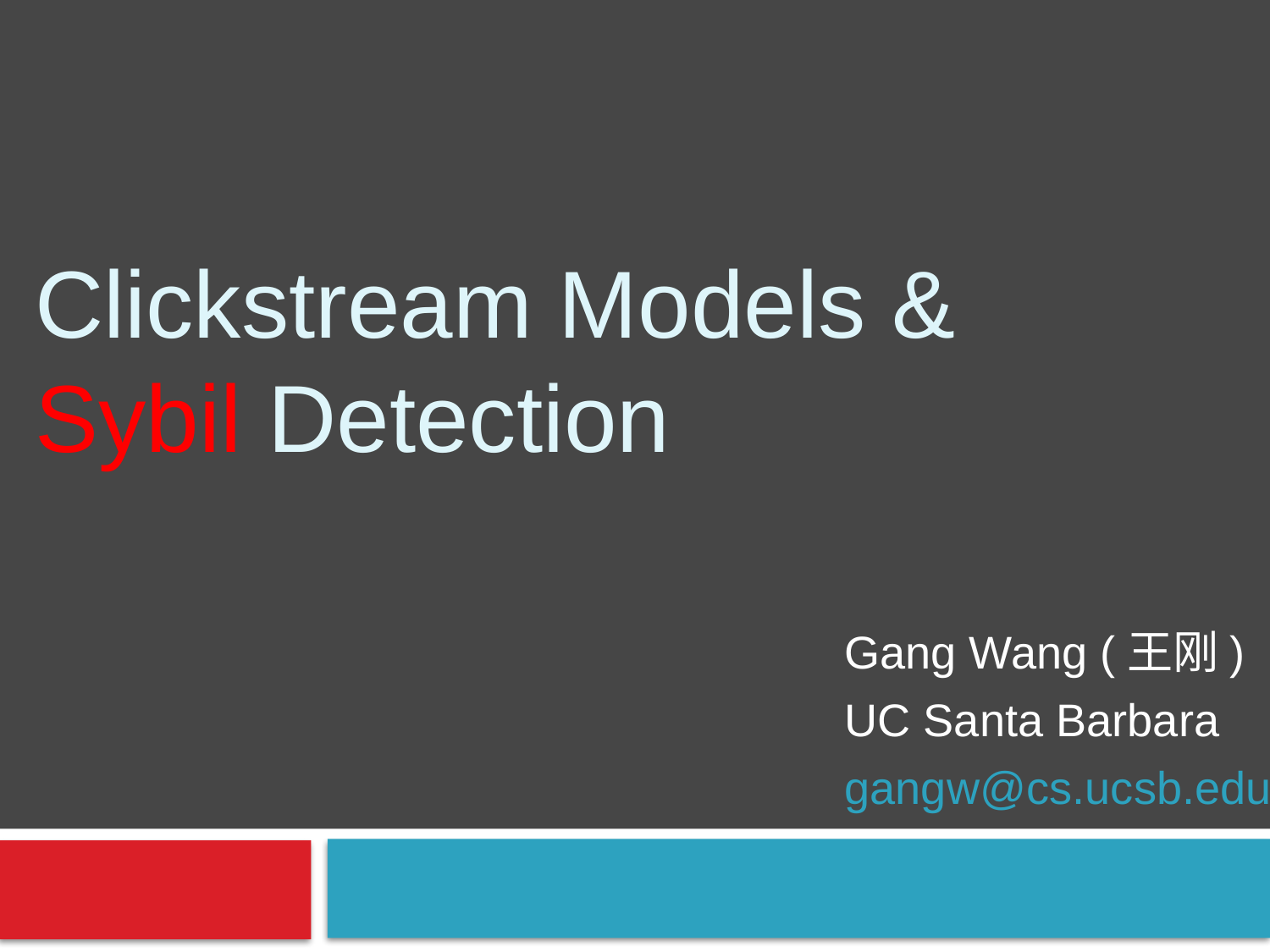

# Clickstream Models & Sybil Detection
Gang Wang (王刚)
UC Santa Barbara
gangw@cs.ucsb.edu